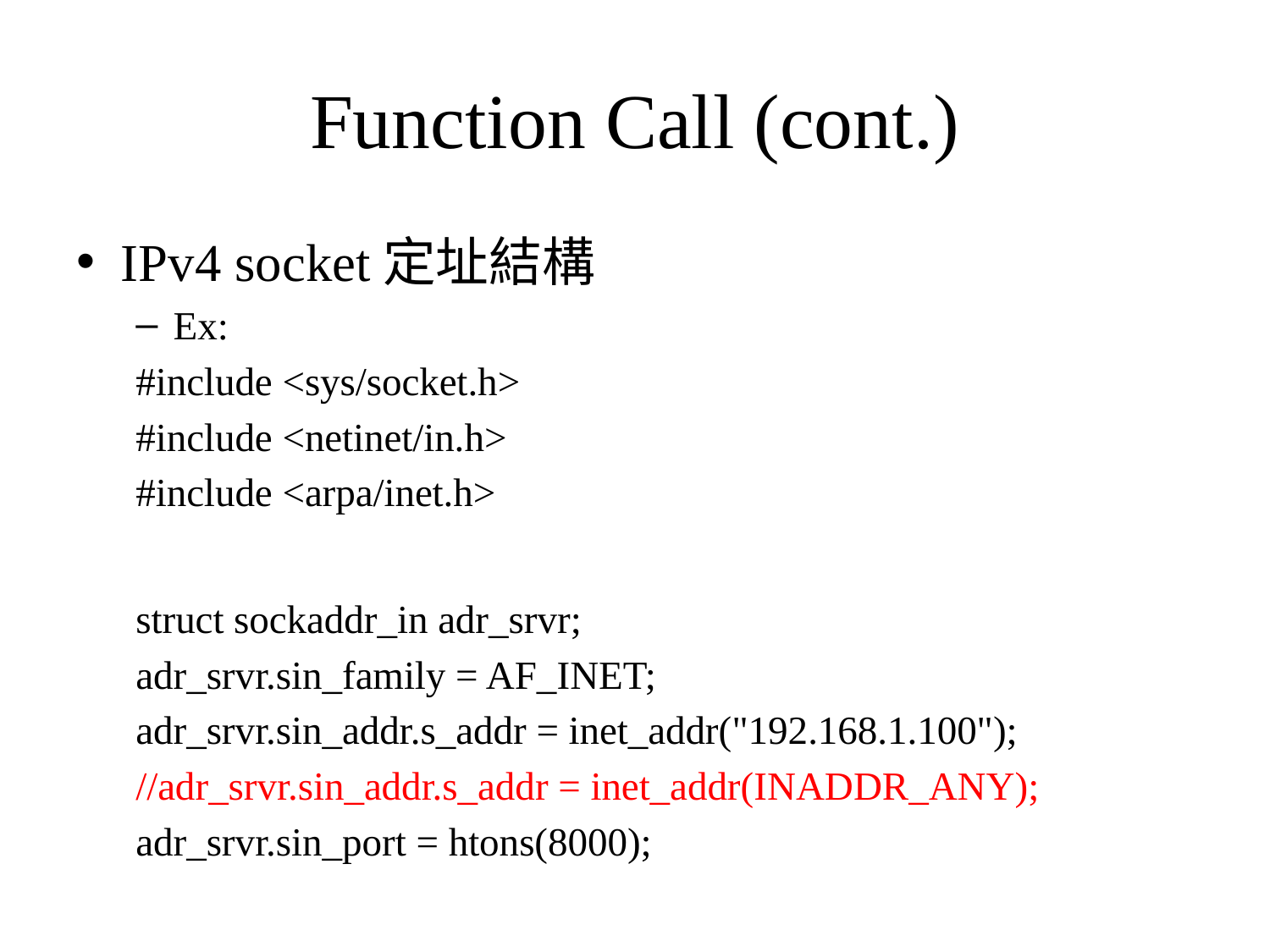

# Function Call (cont.)
IPv4 socket定址結構
Ex:
#include <sys/socket.h>
#include <netinet/in.h>
#include <arpa/inet.h>

struct sockaddr_in adr_srvr;
adr_srvr.sin_family = AF_INET;
adr_srvr.sin_addr.s_addr = inet_addr("192.168.1.100");
//adr_srvr.sin_addr.s_addr = inet_addr(INADDR_ANY);
adr_srvr.sin_port = htons(8000);